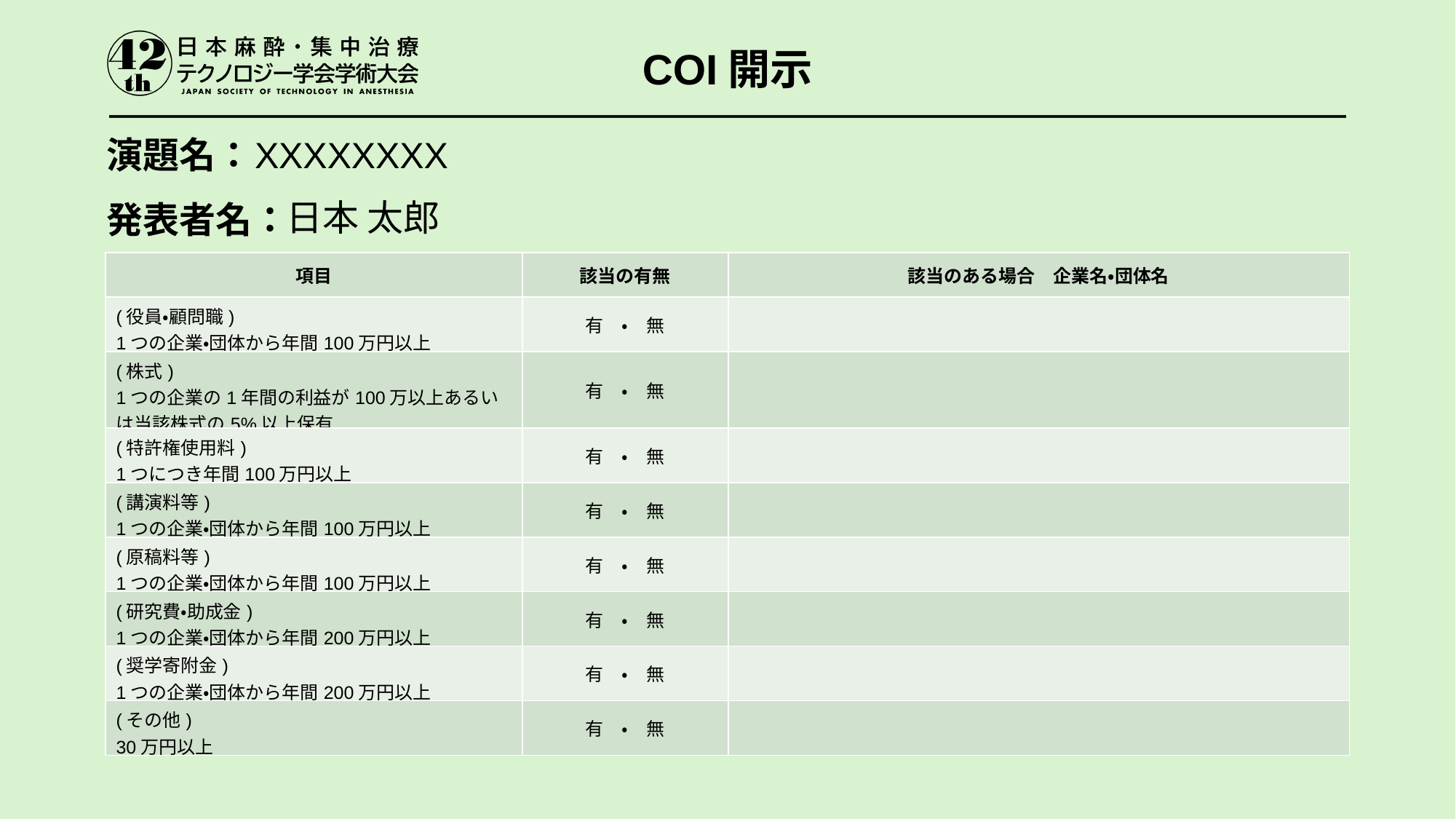

XXXXXXXX
日本 太郎
| 項目 | 該当の有無 | 該当のある場合　企業名・団体名 |
| --- | --- | --- |
| (役員・顧問職) 1つの企業・団体から年間100万円以上 | 有　・　無 |  |
| (株式) 1つの企業の1年間の利益が100万以上あるいは当該株式の5%以上保有 | 有　・　無 |  |
| (特許権使用料) 1つにつき年間100万円以上 | 有　・　無 |  |
| (講演料等) 1つの企業・団体から年間100万円以上 | 有　・　無 |  |
| (原稿料等) 1つの企業・団体から年間100万円以上 | 有　・　無 |  |
| (研究費・助成金) 1つの企業・団体から年間200万円以上 | 有　・　無 |  |
| (奨学寄附金) 1つの企業・団体から年間200万円以上 | 有　・　無 |  |
| (その他) 30万円以上 | 有　・　無 |  |